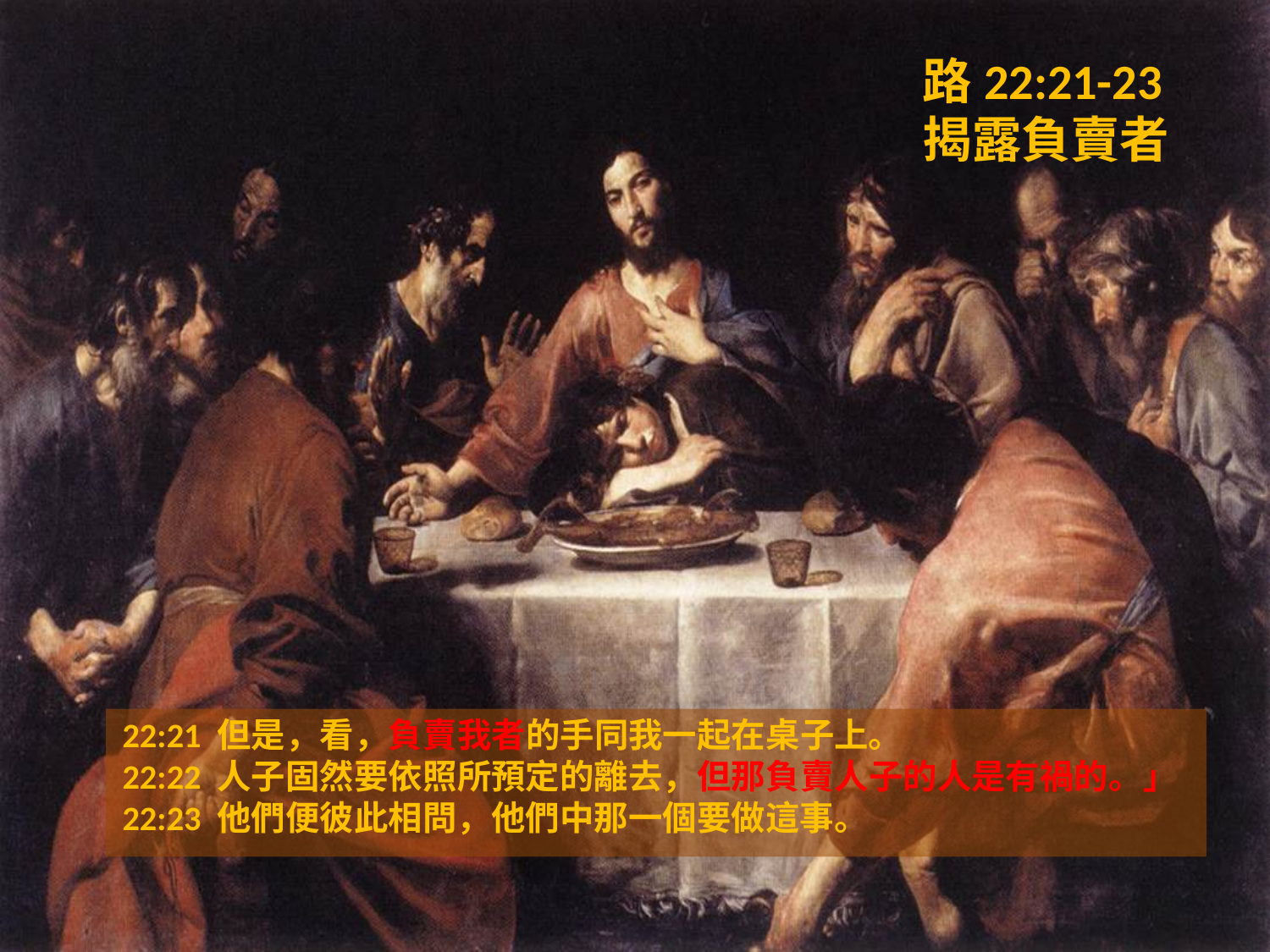

# 路22:21-23 揭露負賣者
　
22:21 但是，看，負賣我者的手同我一起在桌子上。
22:22 人子固然要依照所預定的離去，但那負賣人子的人是有禍的。」
22:23 他們便彼此相問，他們中那一個要做這事。